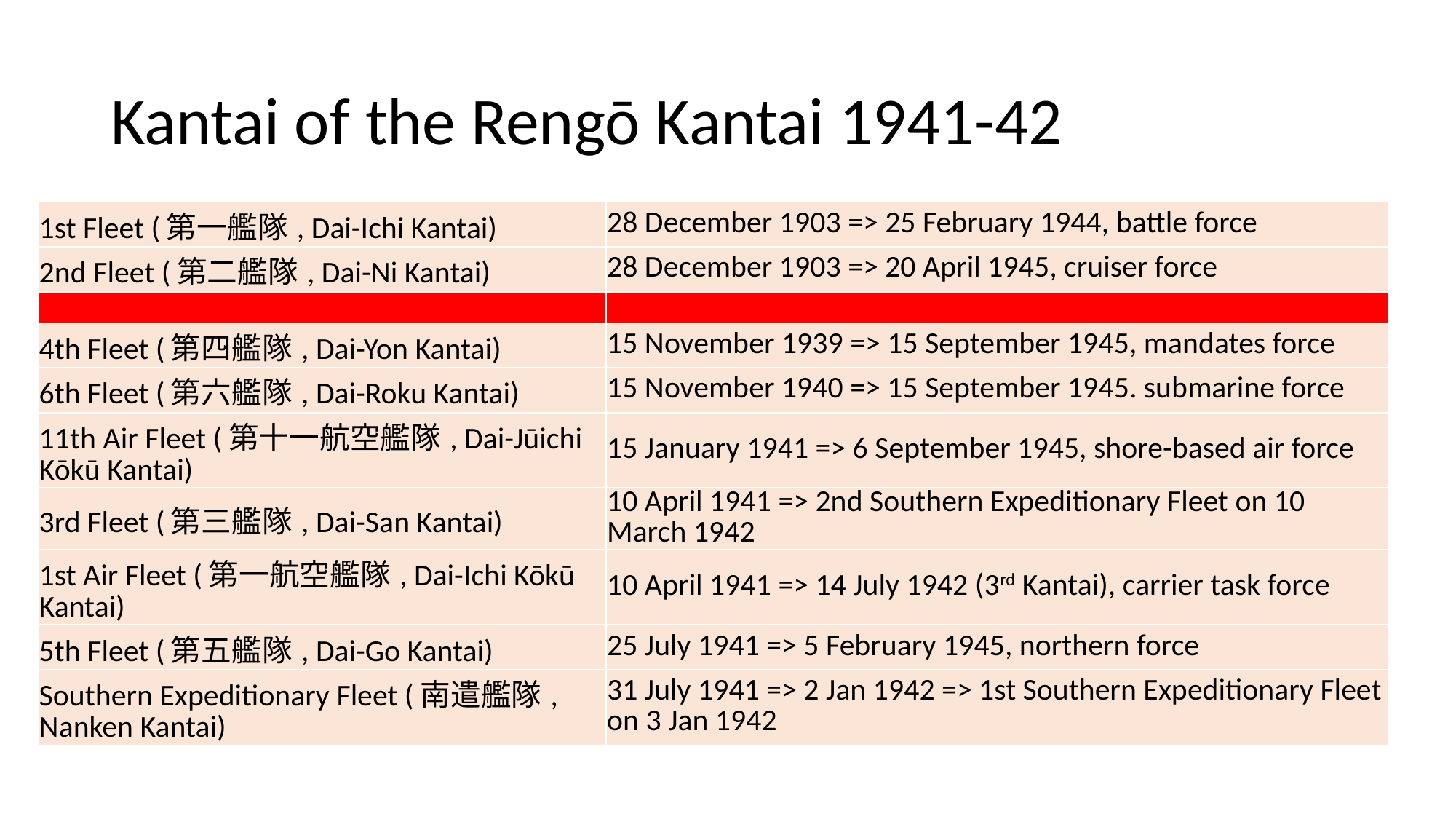

# Kantai of the Rengō Kantai 1941-42
| 1st Fleet (第一艦隊, Dai-Ichi Kantai) | 28 December 1903 => 25 February 1944, battle force |
| --- | --- |
| 2nd Fleet (第二艦隊, Dai-Ni Kantai) | 28 December 1903 => 20 April 1945, cruiser force |
|  |  |
| 4th Fleet (第四艦隊, Dai-Yon Kantai) | 15 November 1939 => 15 September 1945, mandates force |
| 6th Fleet (第六艦隊, Dai-Roku Kantai) | 15 November 1940 => 15 September 1945. submarine force |
| 11th Air Fleet (第十一航空艦隊, Dai-Jūichi Kōkū Kantai) | 15 January 1941 => 6 September 1945, shore-based air force |
| 3rd Fleet (第三艦隊, Dai-San Kantai) | 10 April 1941 => 2nd Southern Expeditionary Fleet on 10 March 1942 |
| 1st Air Fleet (第一航空艦隊, Dai-Ichi Kōkū Kantai) | 10 April 1941 => 14 July 1942 (3rd Kantai), carrier task force |
| 5th Fleet (第五艦隊, Dai-Go Kantai) | 25 July 1941 => 5 February 1945, northern force |
| Southern Expeditionary Fleet (南遣艦隊, Nanken Kantai) | 31 July 1941 => 2 Jan 1942 => 1st Southern Expeditionary Fleet on 3 Jan 1942 |